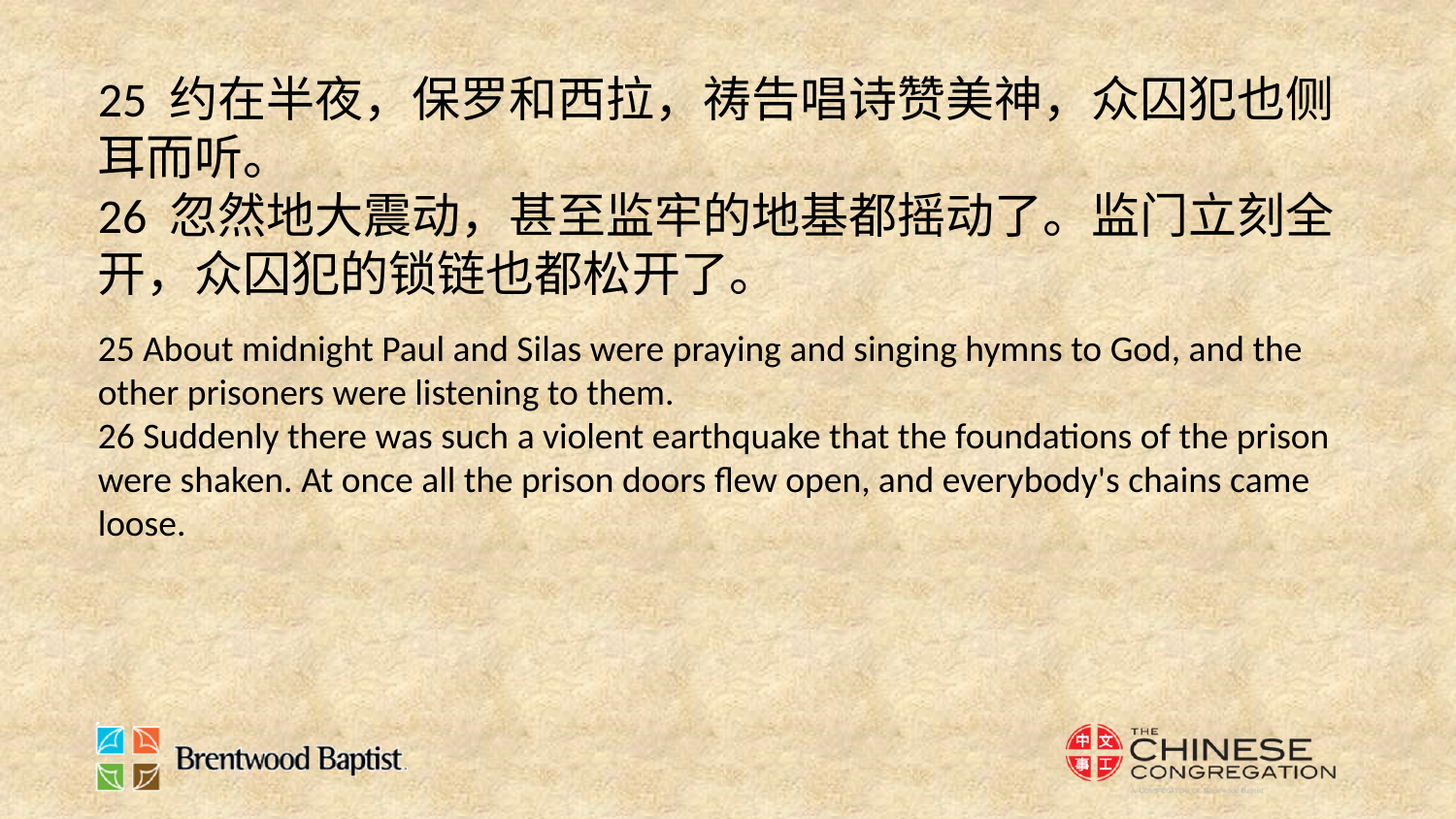

25 约在半夜，保罗和西拉，祷告唱诗赞美神，众囚犯也侧耳而听。
26 忽然地大震动，甚至监牢的地基都摇动了。监门立刻全开，众囚犯的锁链也都松开了。

25 About midnight Paul and Silas were praying and singing hymns to God, and the other prisoners were listening to them.
26 Suddenly there was such a violent earthquake that the foundations of the prison were shaken. At once all the prison doors flew open, and everybody's chains came loose.